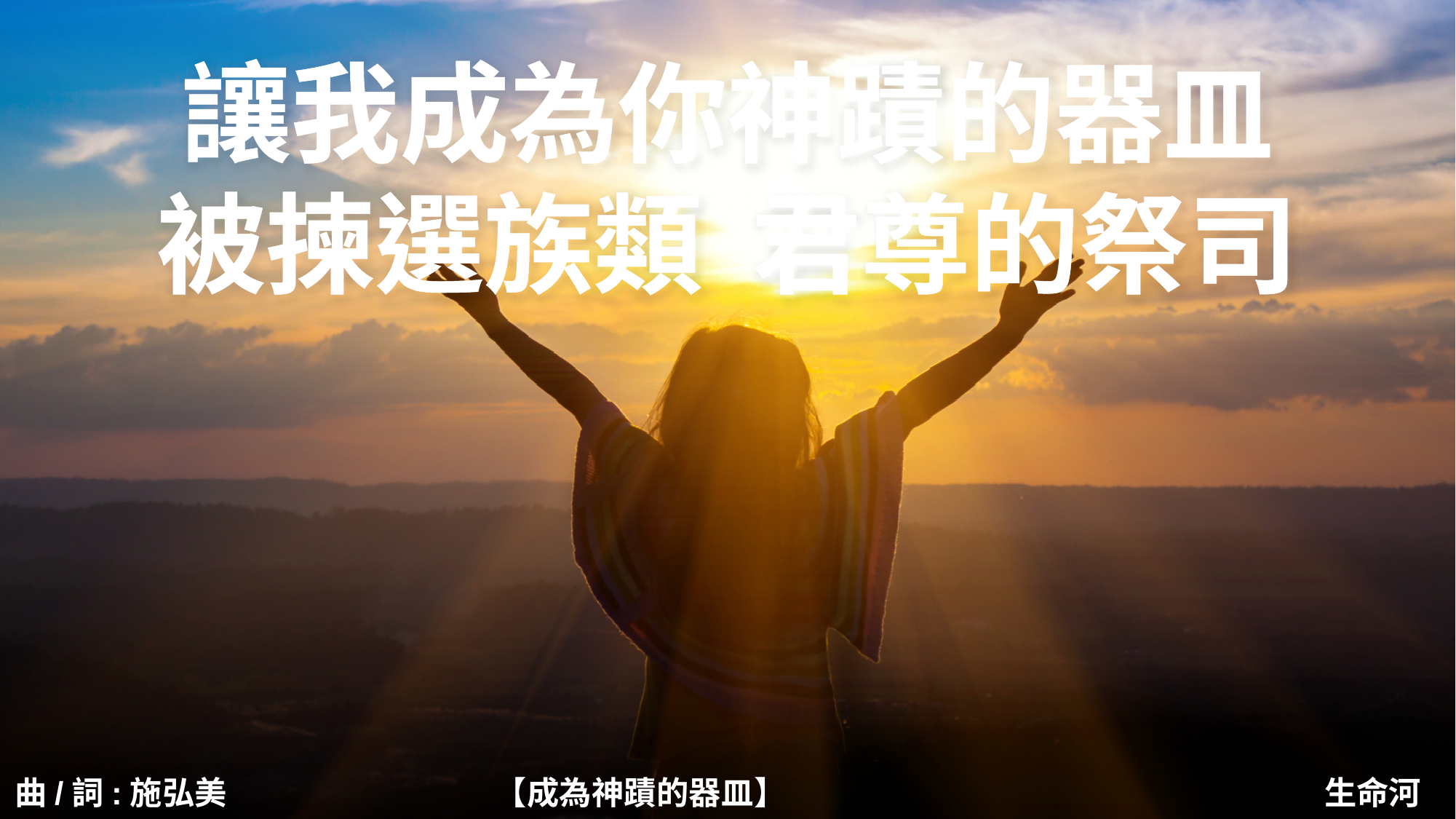

讓我成為你神蹟的器皿
被揀選族類  君尊的祭司
曲/詞:施弘美			      【成為神蹟的器皿】				               生命河